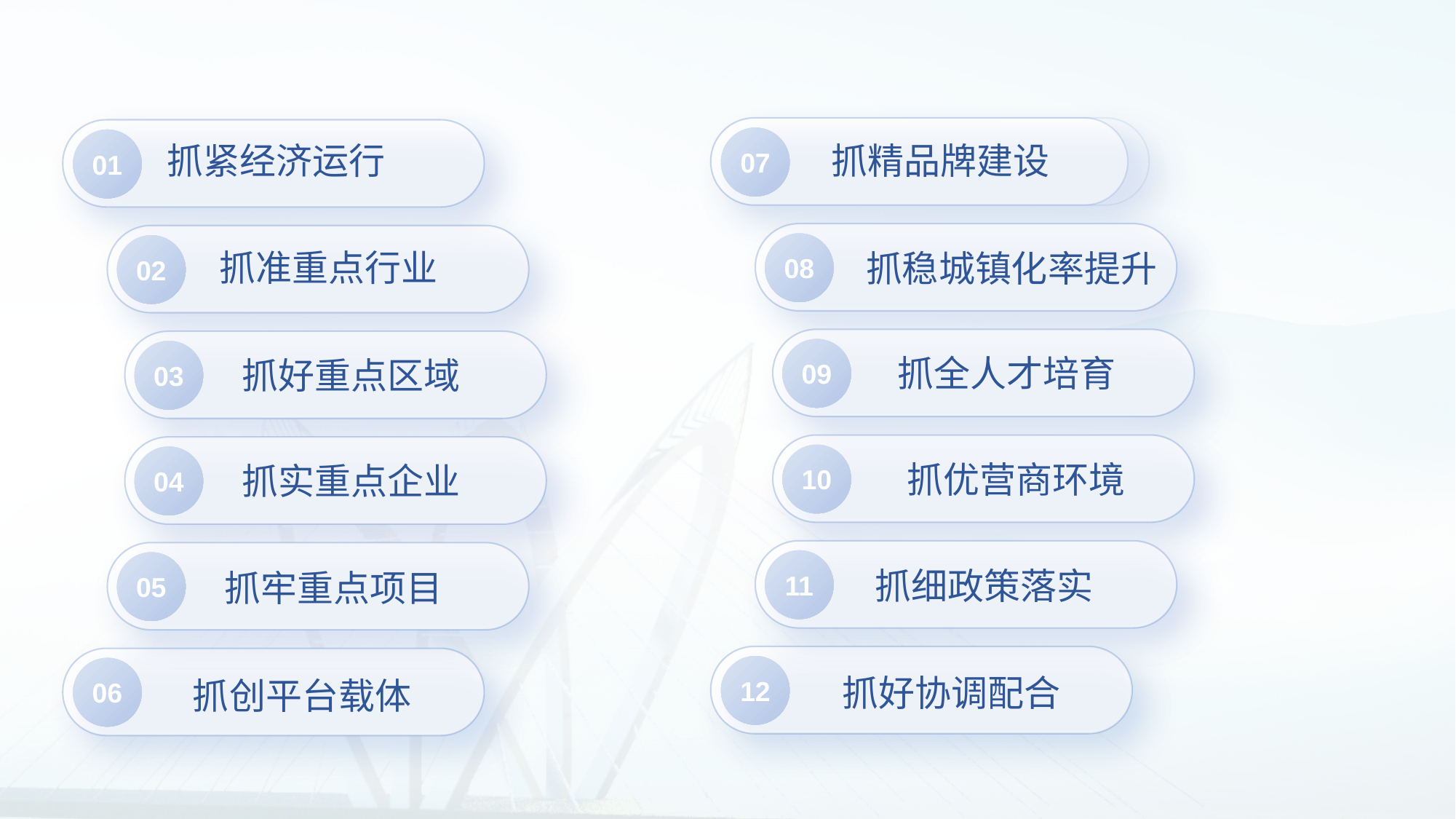

抓紧经济运行
抓精品牌建设
07
01

08
抓准重点行业
抓稳城镇化率提升
02

09
抓全人才培育
03
抓好重点区域
目录

10
抓优营商环境
04
抓实重点企业

11
05
抓细政策落实
抓牢重点项目

12
06
抓好协调配合
抓创平台载体